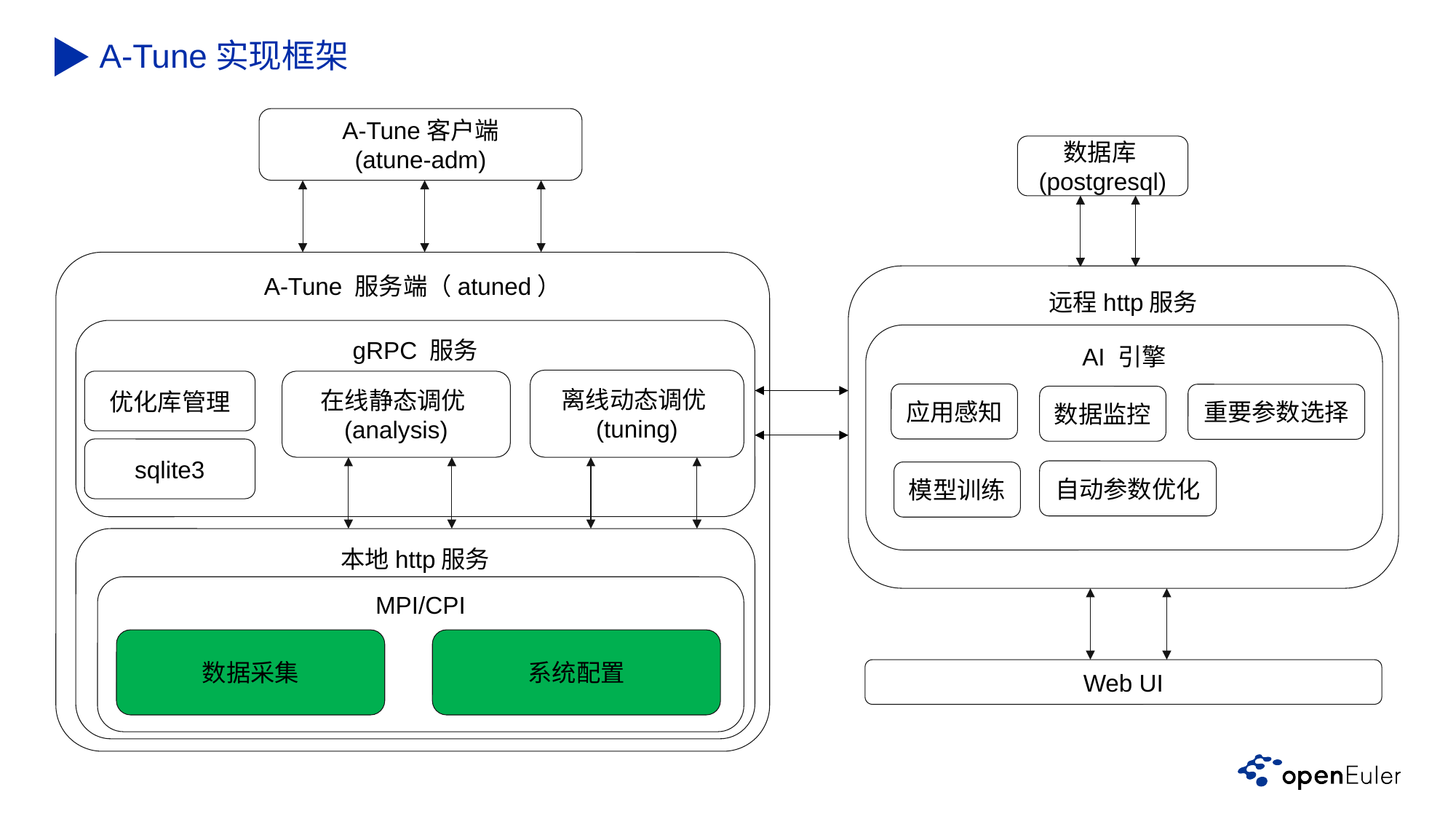

A-Tune实现框架
A-Tune客户端
(atune-adm)
数据库(postgresql)
A-Tune 服务端（atuned）
远程http服务
AI 引擎
应用感知
重要参数选择
数据监控
自动参数优化
模型训练
gRPC 服务
离线动态调优(tuning)
优化库管理
在线静态调优(analysis)
sqlite3
本地http服务
MPI/CPI
数据采集
系统配置
Web UI